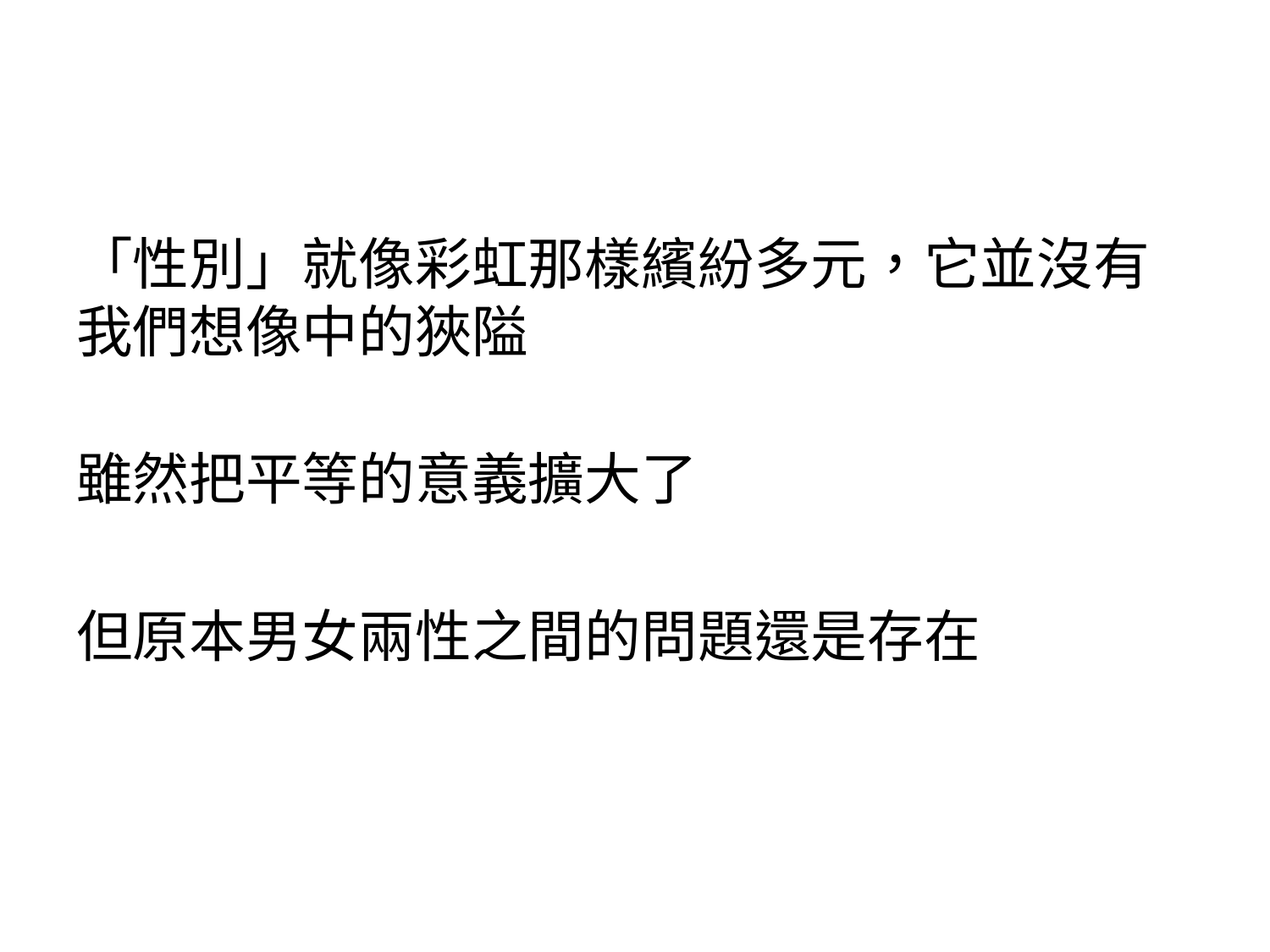

#
「性別」就像彩虹那樣繽紛多元，它並沒有我們想像中的狹隘
雖然把平等的意義擴大了

但原本男女兩性之間的問題還是存在